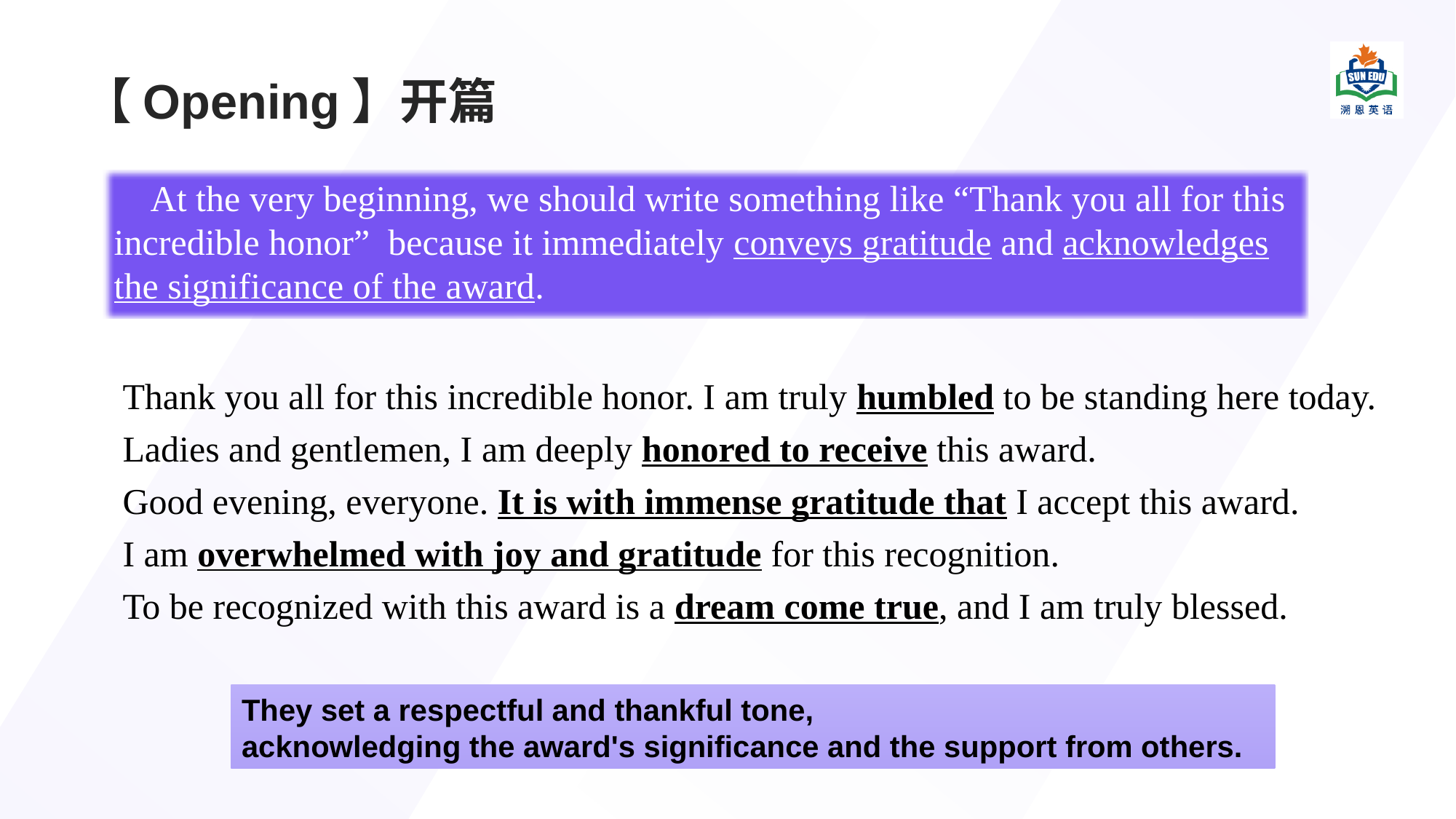

# 【Opening】开篇
    At the very beginning, we should write something like “Thank you all for this incredible honor”  because it immediately conveys gratitude and acknowledges the significance of the award.
Thank you all for this incredible honor. I am truly humbled to be standing here today.
Ladies and gentlemen, I am deeply honored to receive this award.
Good evening, everyone. It is with immense gratitude that I accept this award.
I am overwhelmed with joy and gratitude for this recognition.
To be recognized with this award is a dream come true, and I am truly blessed.
They set a respectful and thankful tone,
acknowledging the award's significance and the support from others.